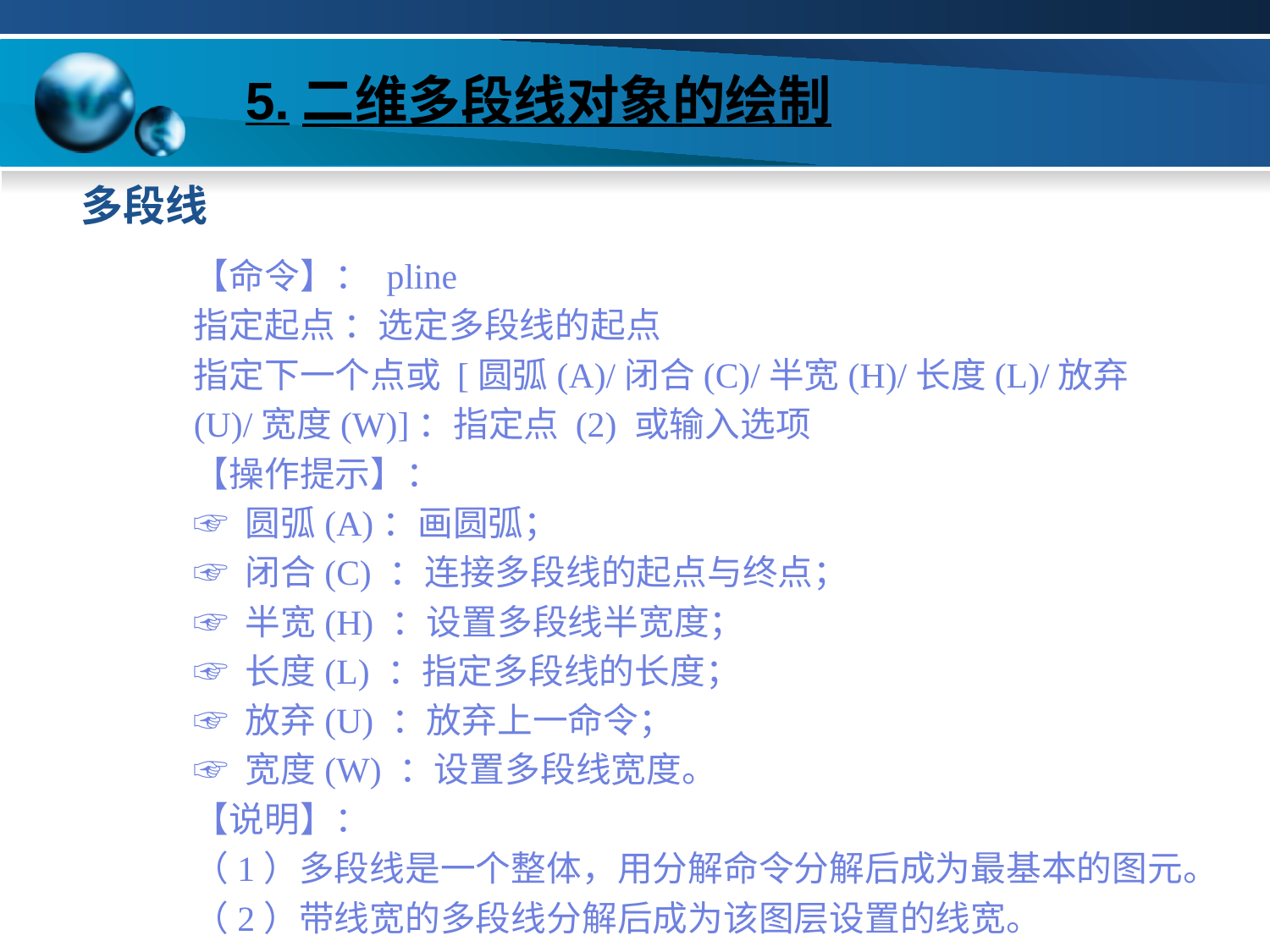

# 5.二维多段线对象的绘制
多段线
【命令】： pline
指定起点 ：选定多段线的起点
指定下一个点或 [圆弧(A)/闭合(C)/半宽(H)/长度(L)/放弃(U)/宽度(W)]：指定点 (2) 或输入选项
【操作提示】：
☞ 圆弧(A)：画圆弧；
☞ 闭合(C) ：连接多段线的起点与终点；
☞ 半宽(H) ：设置多段线半宽度；
☞ 长度(L) ：指定多段线的长度；
☞ 放弃(U) ：放弃上一命令；
☞ 宽度(W) ：设置多段线宽度。
【说明】：
（1）多段线是一个整体，用分解命令分解后成为最基本的图元。
（2）带线宽的多段线分解后成为该图层设置的线宽。